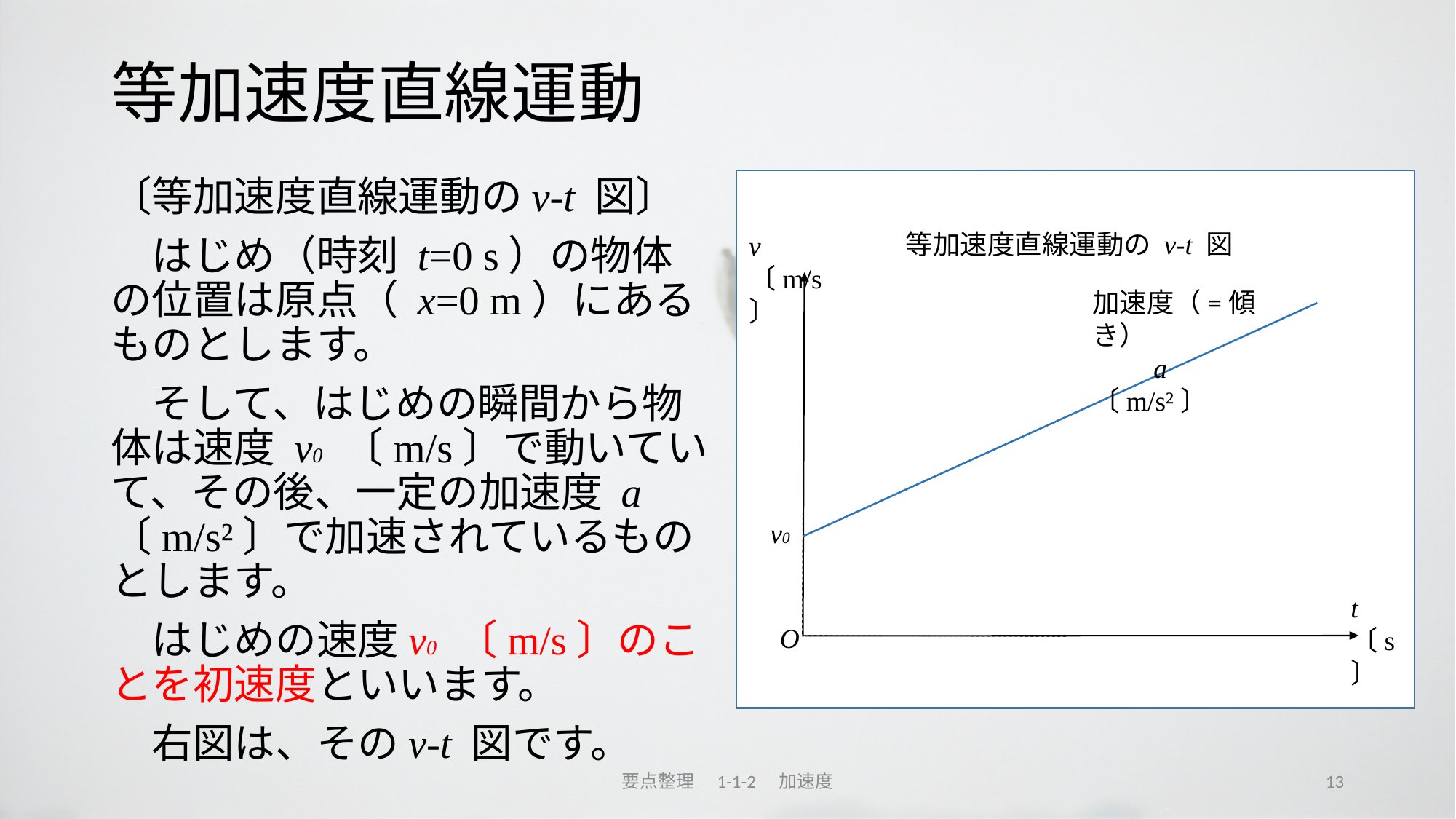

# 等加速度直線運動
〔等加速度直線運動のv-t 図〕
　はじめ（時刻 t=0 s）の物体の位置は原点（ x=0 m）にあるものとします。
　そして、はじめの瞬間から物体は速度 v0 〔m/s〕で動いていて、その後、一定の加速度 a 〔m/s²〕で加速されているものとします。
　はじめの速度v0 〔m/s〕のことを初速度といいます。
　右図は、そのv-t 図です。

等加速度直線運動の v-t 図
v 〔m/s〕

t 〔s〕
O

v0
加速度（=傾き）
　　a 〔m/s²〕
要点整理　1-1-2　加速度
13